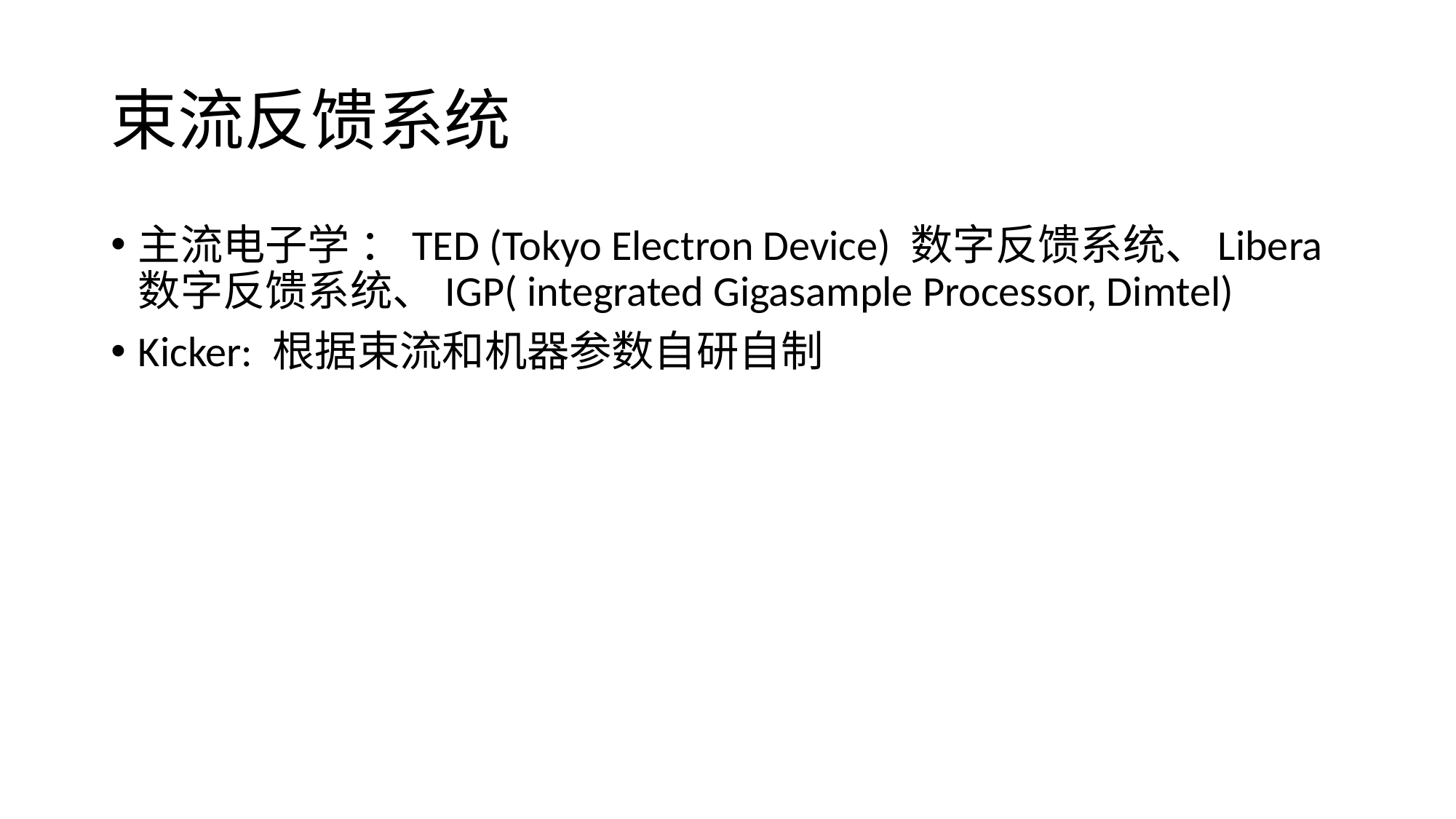

# 束流反馈系统
主流电子学 ：TED (Tokyo Electron Device) 数字反馈系统、Libera数字反馈系统、IGP( integrated Gigasample Processor, Dimtel)
Kicker: 根据束流和机器参数自研自制